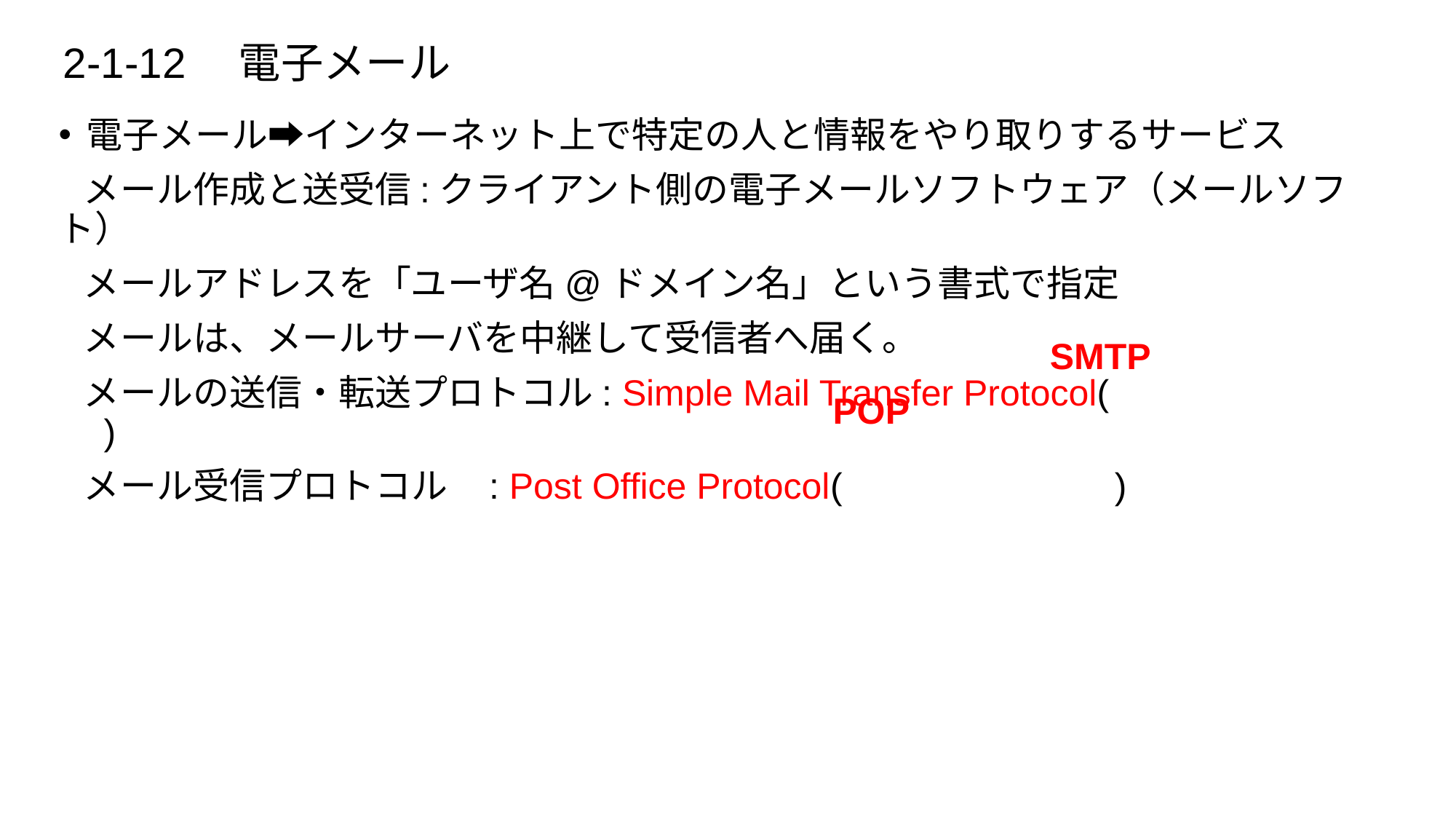

# 2-1-12　電子メール
電子メール➡インターネット上で特定の人と情報をやり取りするサービス
  メール作成と送受信:クライアント側の電子メールソフトウェア（メールソフト）
  メールアドレスを「ユーザ名@ドメイン名」という書式で指定
  メールは、メールサーバを中継して受信者へ届く。
  メールの送信・転送プロトコル: Simple Mail Transfer Protocol(　　　　　　　)
  メール受信プロトコル    : Post Office Protocol(　　　　　　　)
SMTP
POP